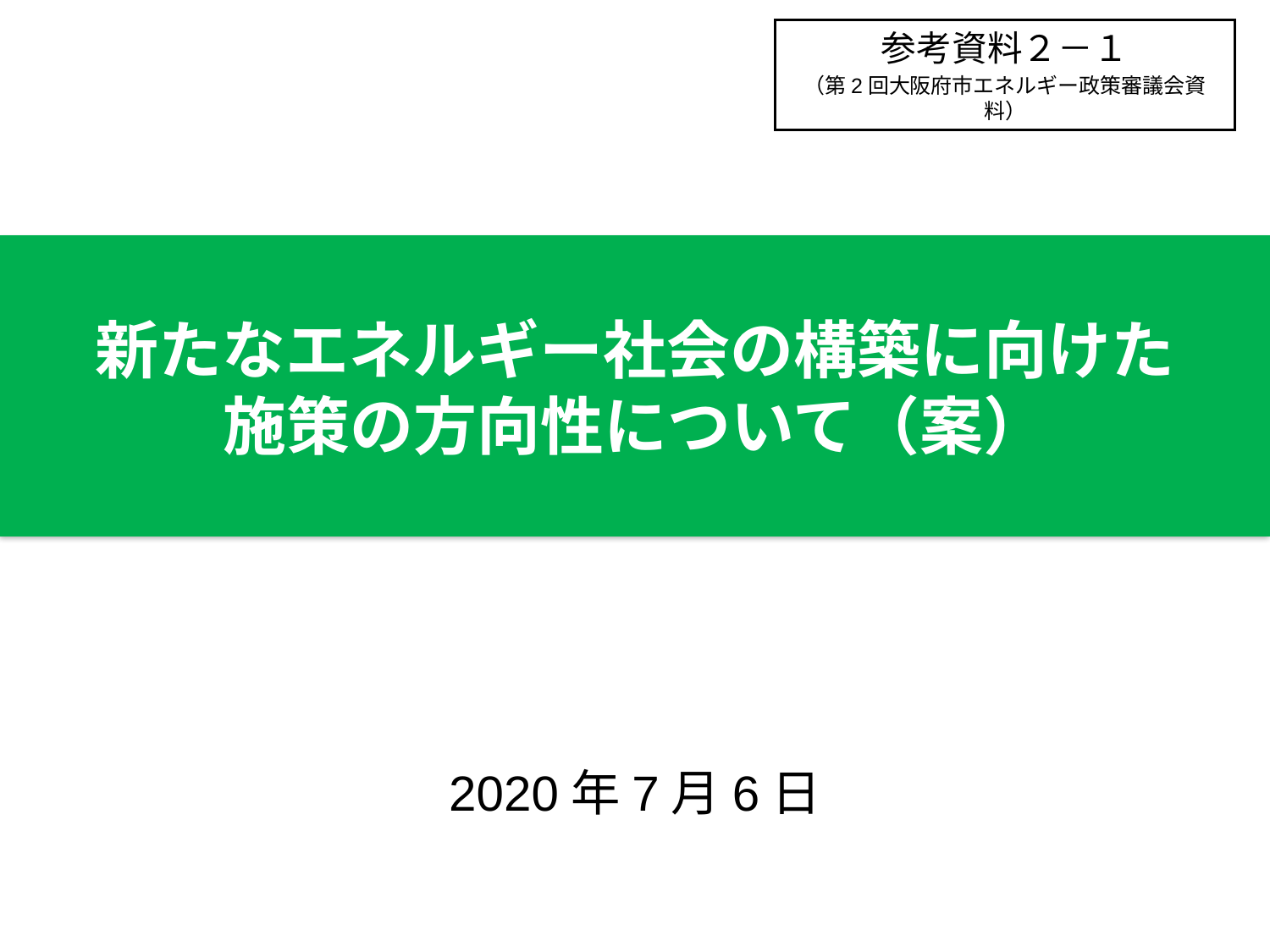

参考資料２－１
（第2回大阪府市エネルギー政策審議会資料）
新たなエネルギー社会の構築に向けた
施策の方向性について（案）
2020年7月6日